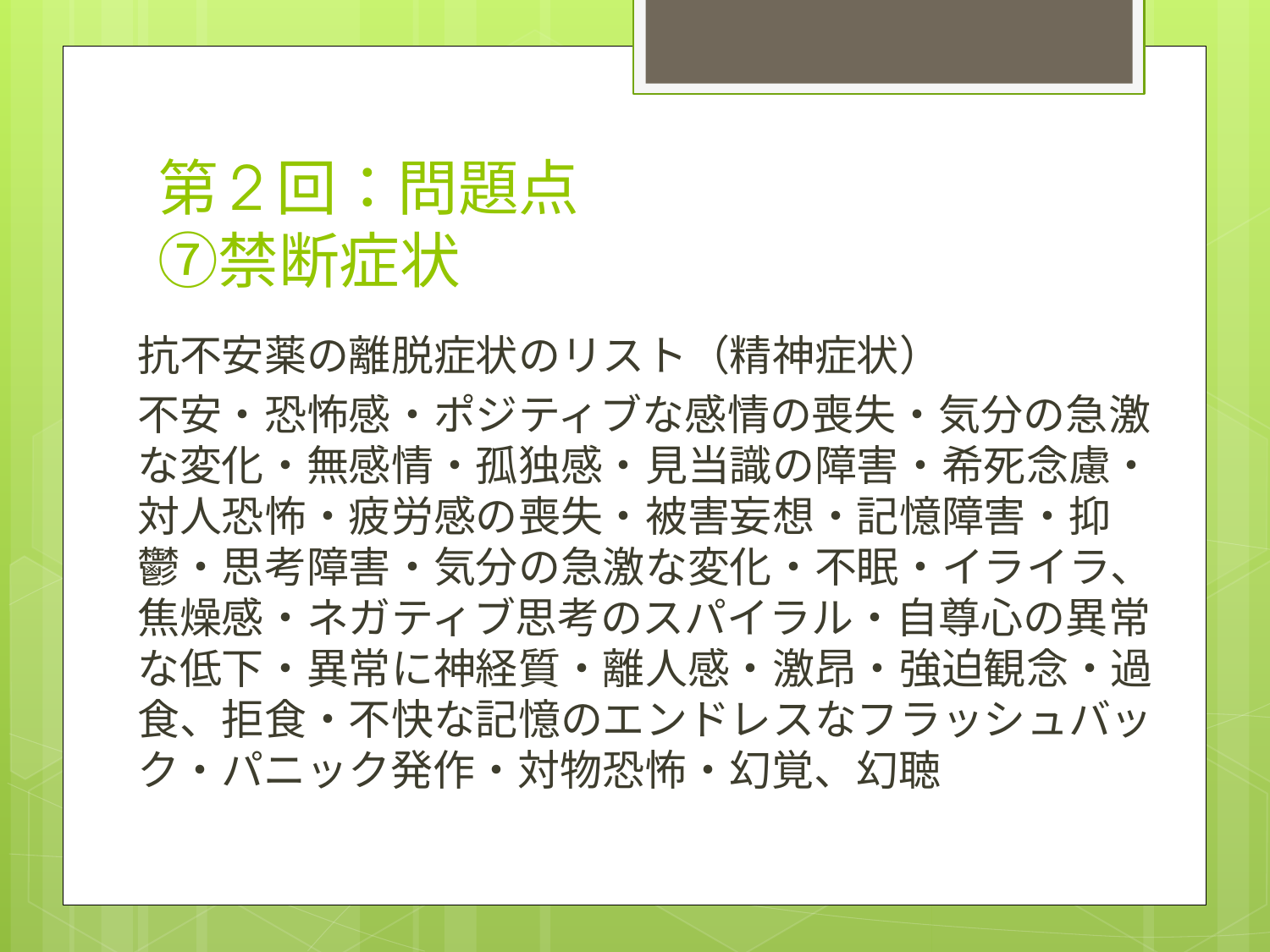

# 第2回：問題点 ⑦禁断症状
抗不安薬の離脱症状のリスト（精神症状）
不安・恐怖感・ポジティブな感情の喪失・気分の急激な変化・無感情・孤独感・見当識の障害・希死念慮・対人恐怖・疲労感の喪失・被害妄想・記憶障害・抑鬱・思考障害・気分の急激な変化・不眠・イライラ、焦燥感・ネガティブ思考のスパイラル・自尊心の異常な低下・異常に神経質・離人感・激昂・強迫観念・過食、拒食・不快な記憶のエンドレスなフラッシュバック・パニック発作・対物恐怖・幻覚、幻聴